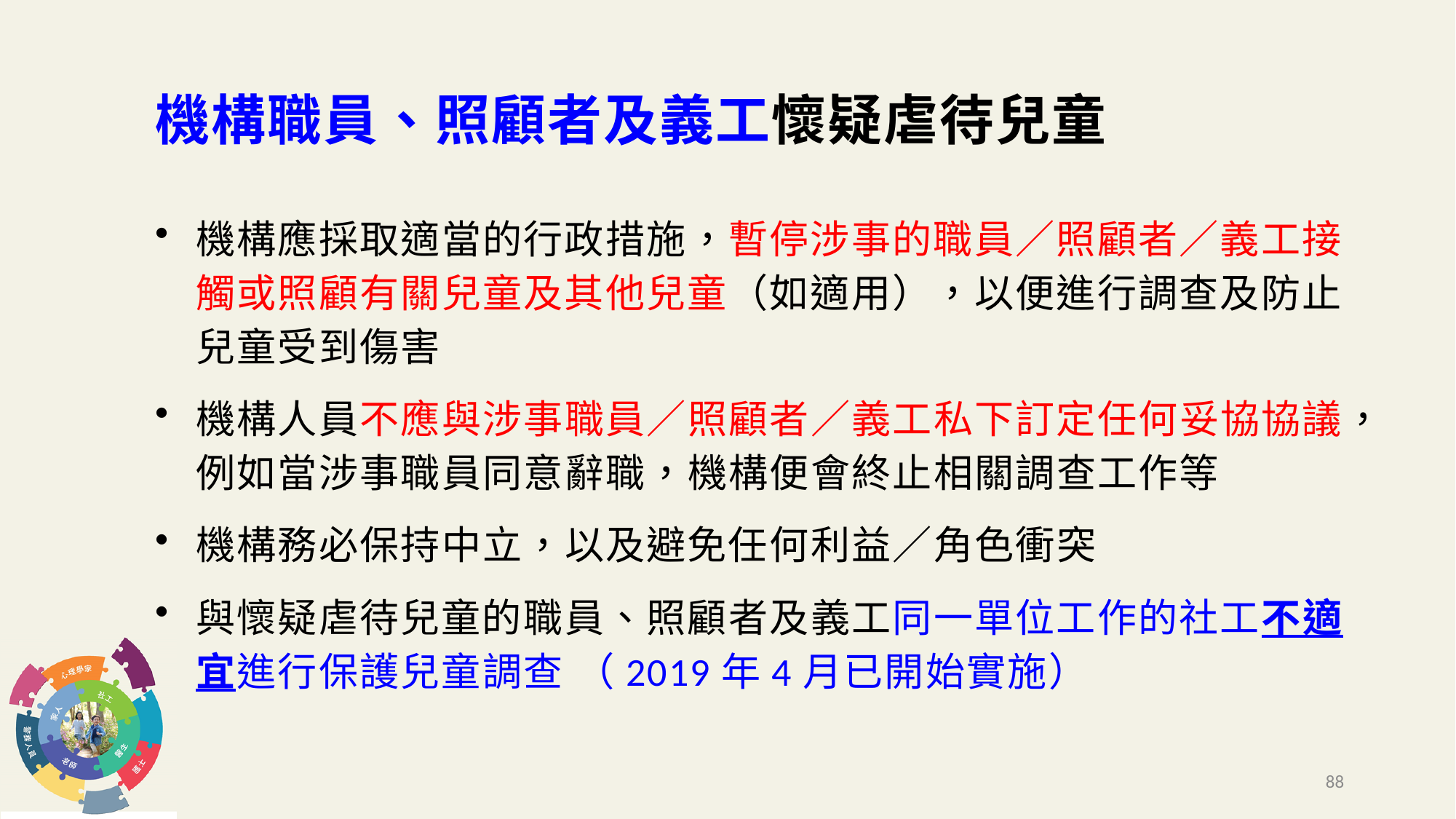

# 機構職員、照顧者及義工懷疑虐待兒童
機構應採取適當的行政措施，暫停涉事的職員／照顧者／義工接觸或照顧有關兒童及其他兒童（如適用），以便進行調查及防止兒童受到傷害
機構人員不應與涉事職員／照顧者／義工私下訂定任何妥協協議，例如當涉事職員同意辭職，機構便會終止相關調查工作等
機構務必保持中立，以及避免任何利益／角色衝突
與懷疑虐待兒童的職員、照顧者及義工同一單位工作的社工不適宜進行保護兒童調查 （2019年4月已開始實施）

88